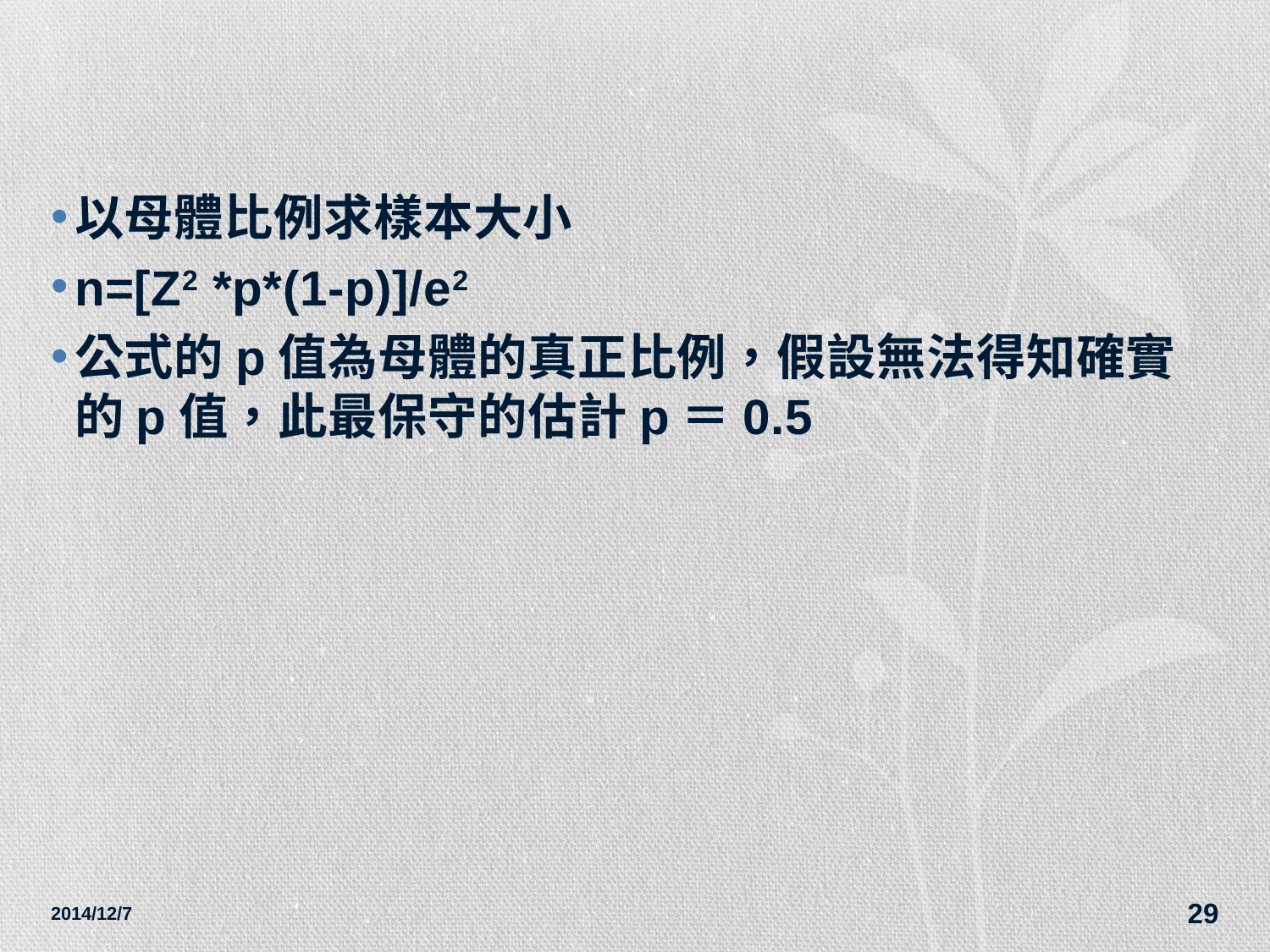

#
以母體比例求樣本大小
n=[Z2 *p*(1-p)]/e2
公式的p值為母體的真正比例，假設無法得知確實的p值，此最保守的估計p＝0.5
2014/12/7
29